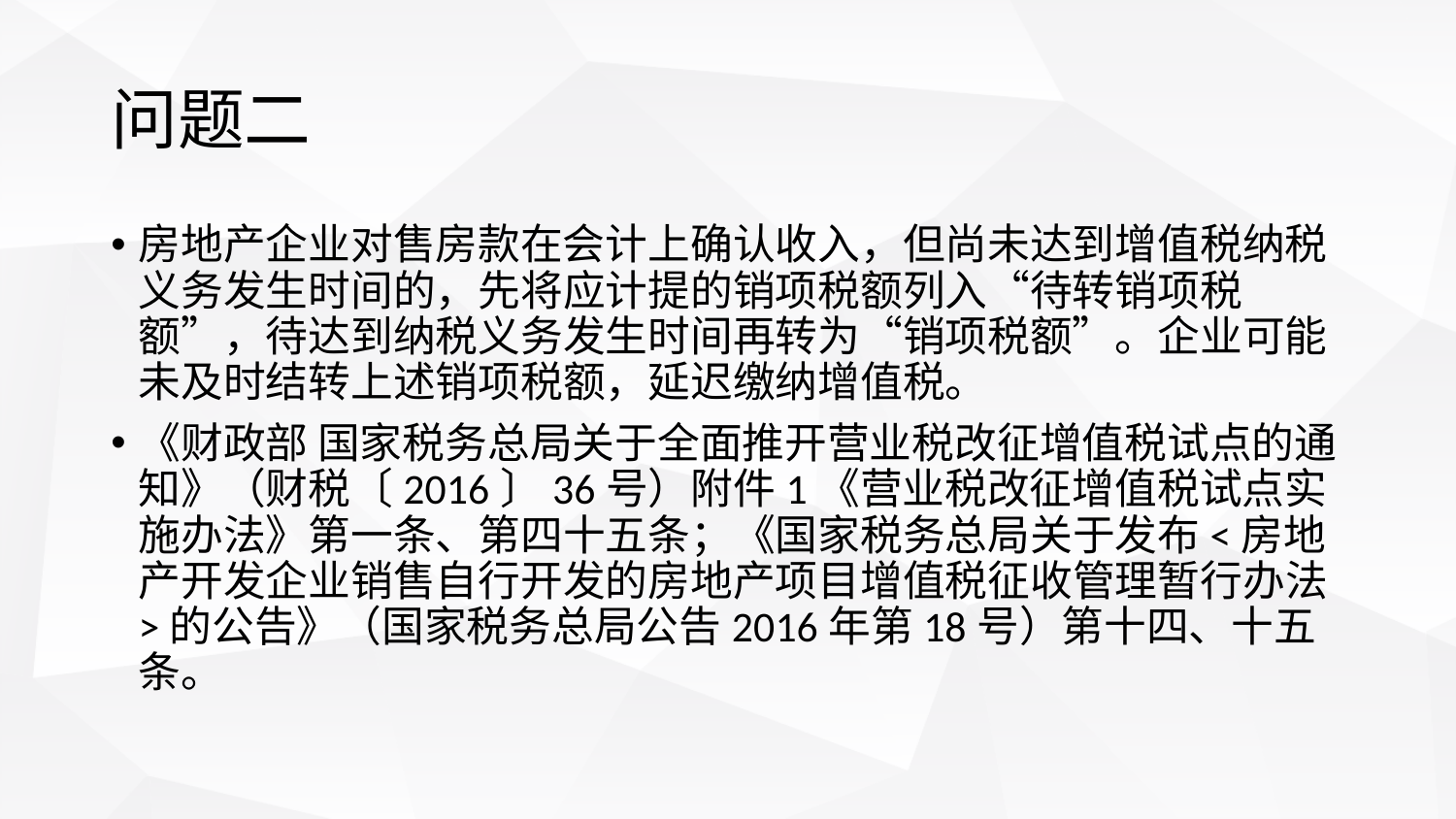

# 问题二
房地产企业对售房款在会计上确认收入，但尚未达到增值税纳税义务发生时间的，先将应计提的销项税额列入“待转销项税额”，待达到纳税义务发生时间再转为“销项税额”。企业可能未及时结转上述销项税额，延迟缴纳增值税。
《财政部 国家税务总局关于全面推开营业税改征增值税试点的通知》（财税〔2016〕36号）附件1《营业税改征增值税试点实施办法》第一条、第四十五条；《国家税务总局关于发布<房地产开发企业销售自行开发的房地产项目增值税征收管理暂行办法>的公告》（国家税务总局公告2016年第18号）第十四、十五条。

48